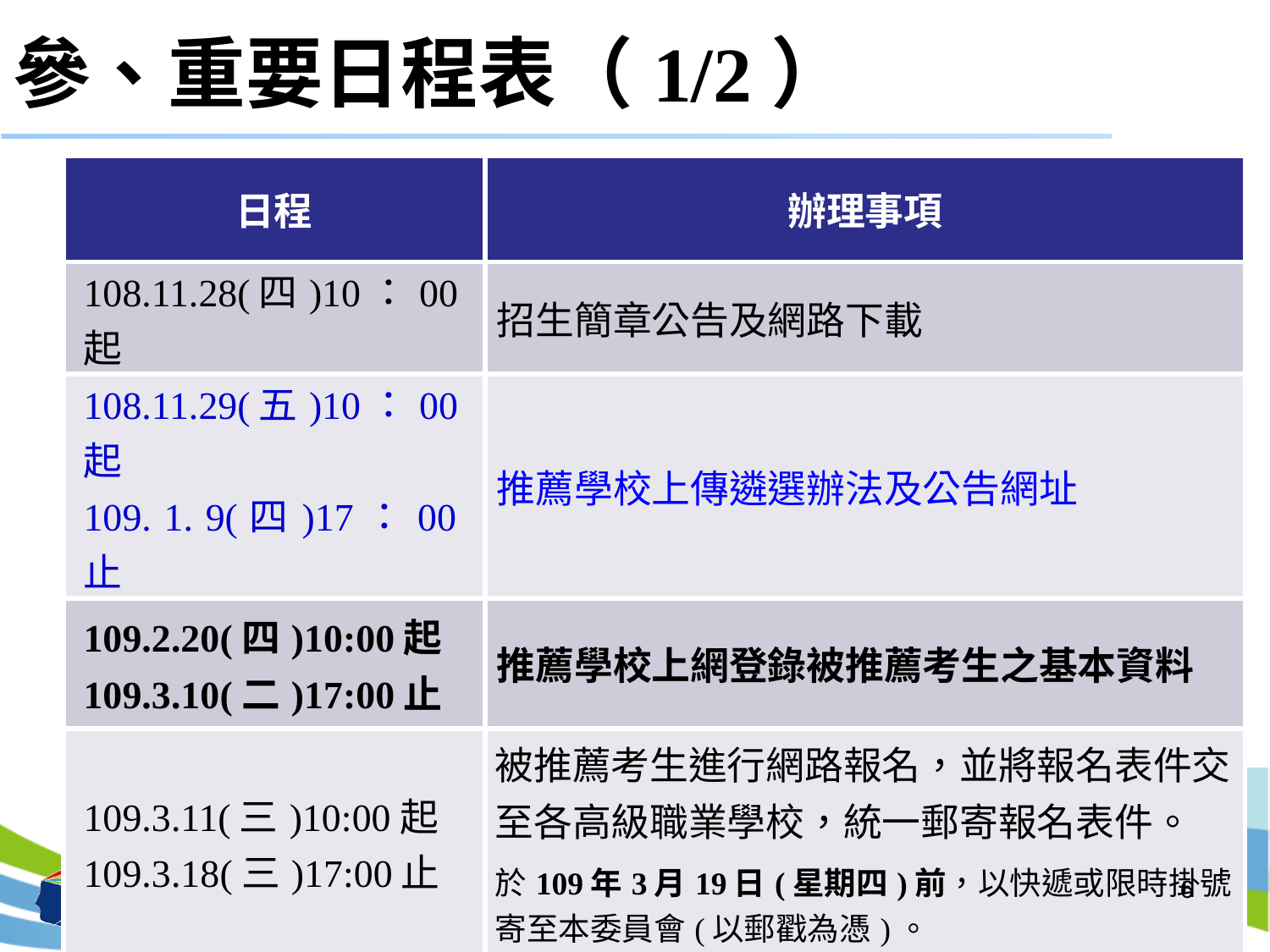

# 參、重要日程表（1/2）
| 日程 | 辦理事項 |
| --- | --- |
| 108.11.28(四)10：00起 | 招生簡章公告及網路下載 |
| 108.11.29(五)10：00起 109. 1. 9(四)17：00止 | 推薦學校上傳遴選辦法及公告網址 |
| 109.2.20(四)10:00起 109.3.10(二)17:00止 | 推薦學校上網登錄被推薦考生之基本資料 |
| 109.3.11(三)10:00起 109.3.18(三)17:00止 | 被推薦考生進行網路報名，並將報名表件交至各高級職業學校，統一郵寄報名表件。 於109年3月19日(星期四)前，以快遞或限時掛號寄至本委員會(以郵戳為憑)。 |
6